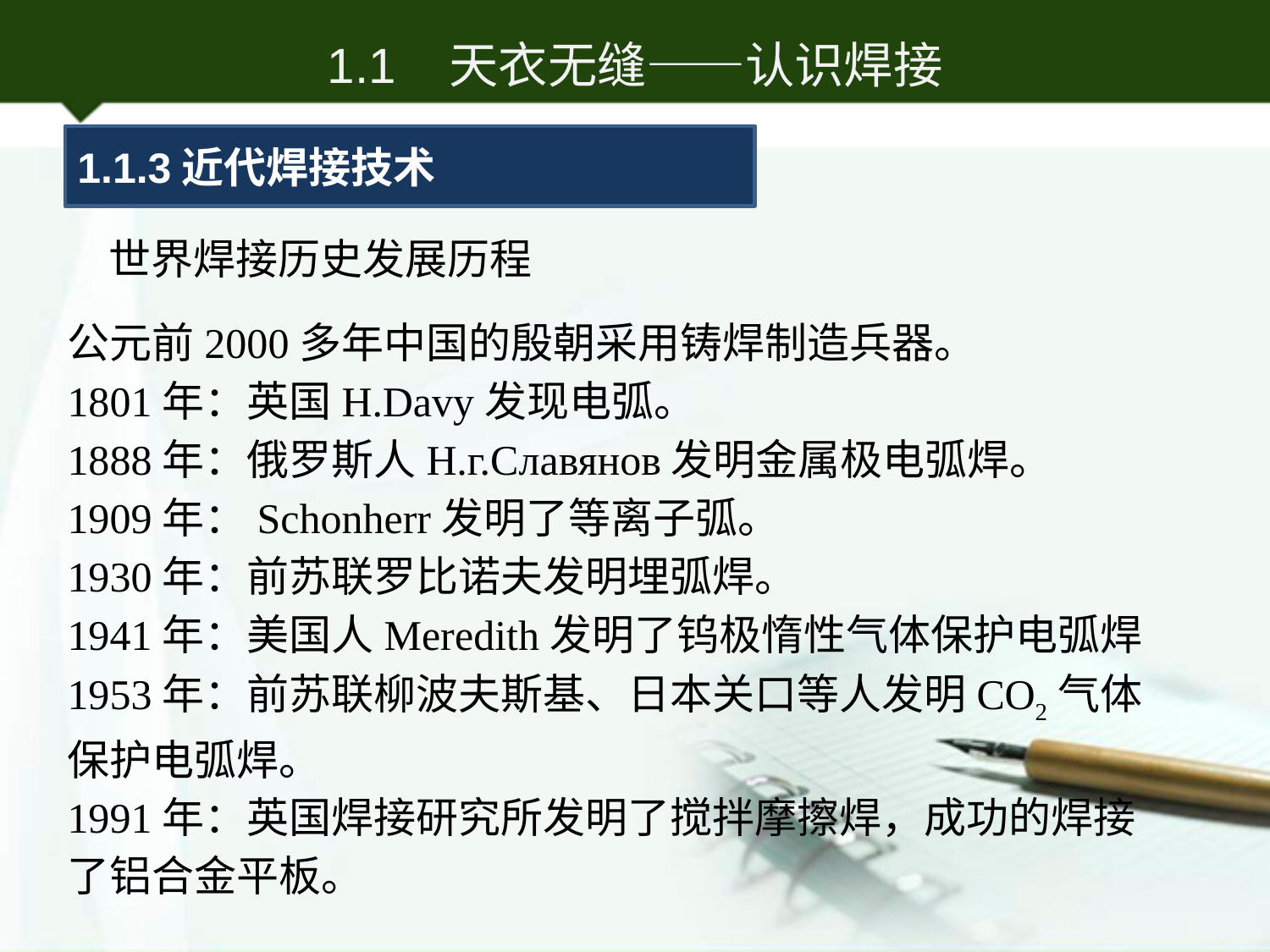

# 1.1   天衣无缝——认识焊接
1.1.3近代焊接技术
世界焊接历史发展历程
公元前2000多年中国的殷朝采用铸焊制造兵器。
1801年：英国H.Davy发现电弧。
1888年：俄罗斯人H.г.Cлавянов发明金属极电弧焊。
1909年：Schonherr发明了等离子弧。
1930年：前苏联罗比诺夫发明埋弧焊。
1941年：美国人Meredith发明了钨极惰性气体保护电弧焊
1953年：前苏联柳波夫斯基、日本关口等人发明CO2气体保护电弧焊。
1991年：英国焊接研究所发明了搅拌摩擦焊，成功的焊接了铝合金平板。